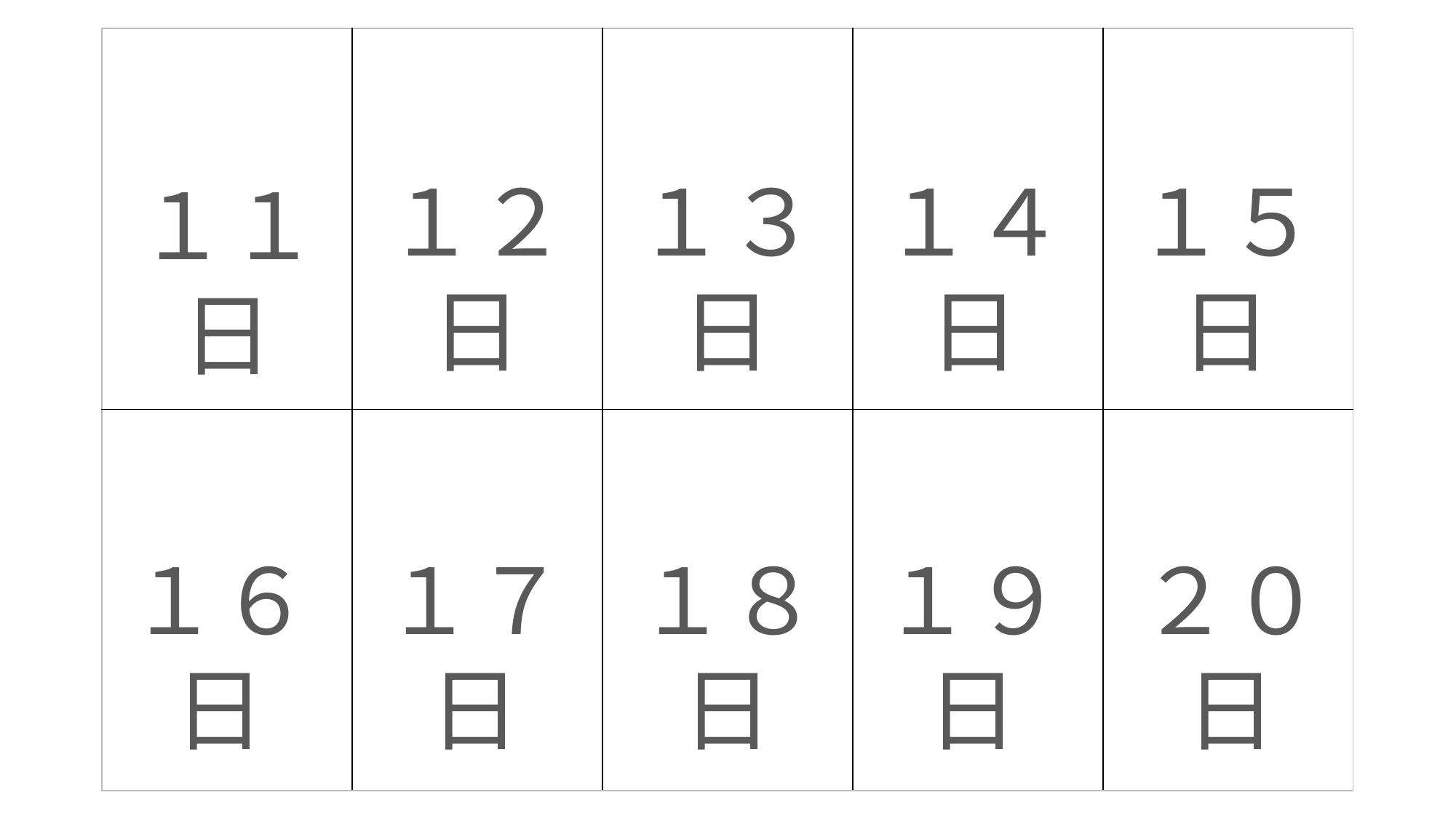

|  |  |  |  |  |
| --- | --- | --- | --- | --- |
|  |  |  |  |  |
１３日
１５日
１４日
１２日
１１日
１６日
１９日
２０日
１８日
１７日